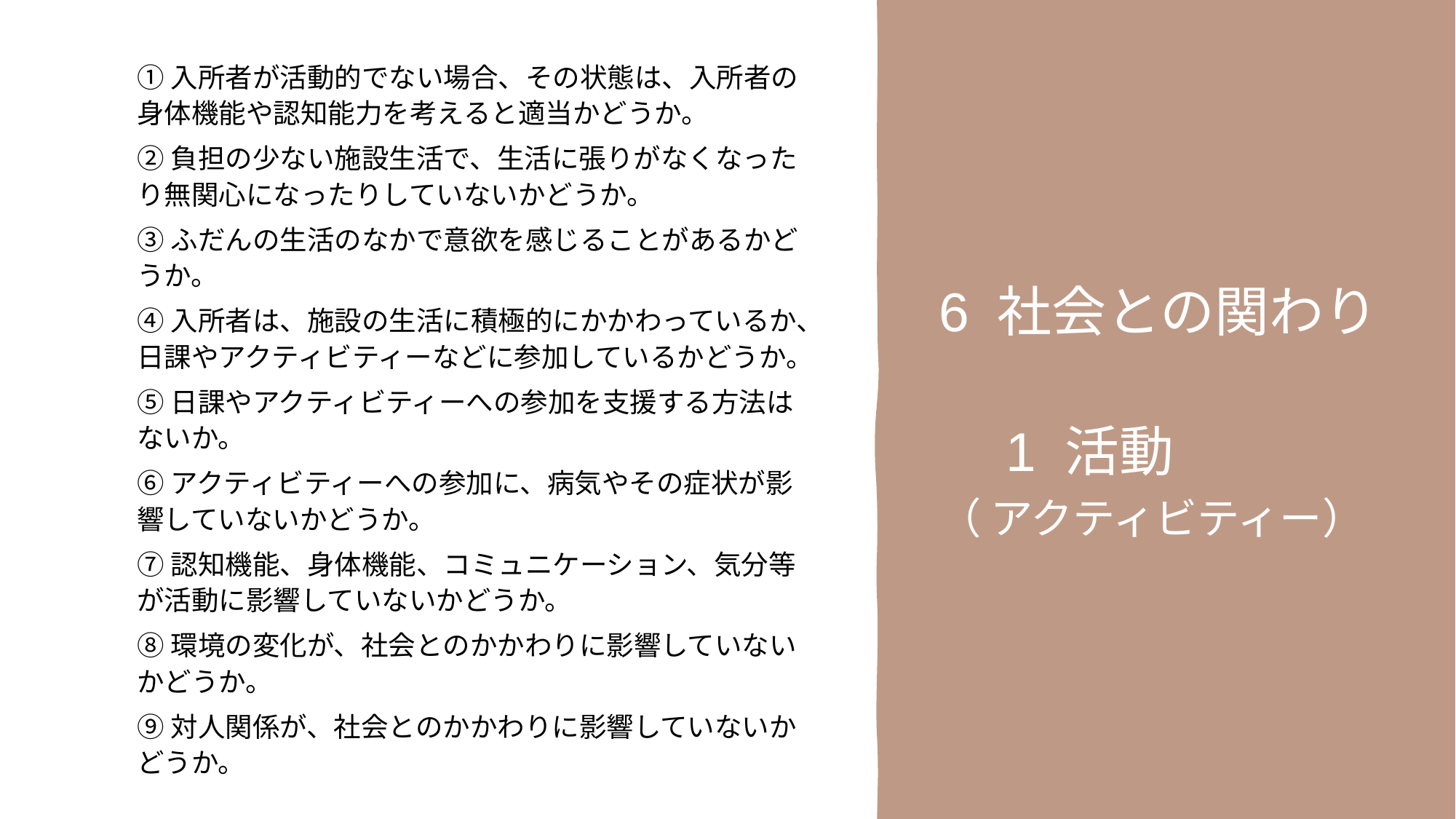

①入所者が活動的でない場合、その状態は、入所者の身体機能や認知能力を考えると適当かどうか。
②負担の少ない施設生活で、生活に張りがなくなったり無関心になったりしていないかどうか。
③ふだんの生活のなかで意欲を感じることがあるかどうか。
④入所者は、施設の生活に積極的にかかわっているか、日課やアクティビティーなどに参加しているかどうか。
⑤日課やアクティビティーへの参加を支援する方法はないか。
⑥アクティビティーへの参加に、病気やその症状が影響していないかどうか。
⑦認知機能、身体機能、コミュニケーション、気分等が活動に影響していないかどうか。
⑧環境の変化が、社会とのかかわりに影響していないかどうか。
⑨対人関係が、社会とのかかわりに影響していないかどうか。
6 社会との関わり
　1 活動
（ アクティビティー）